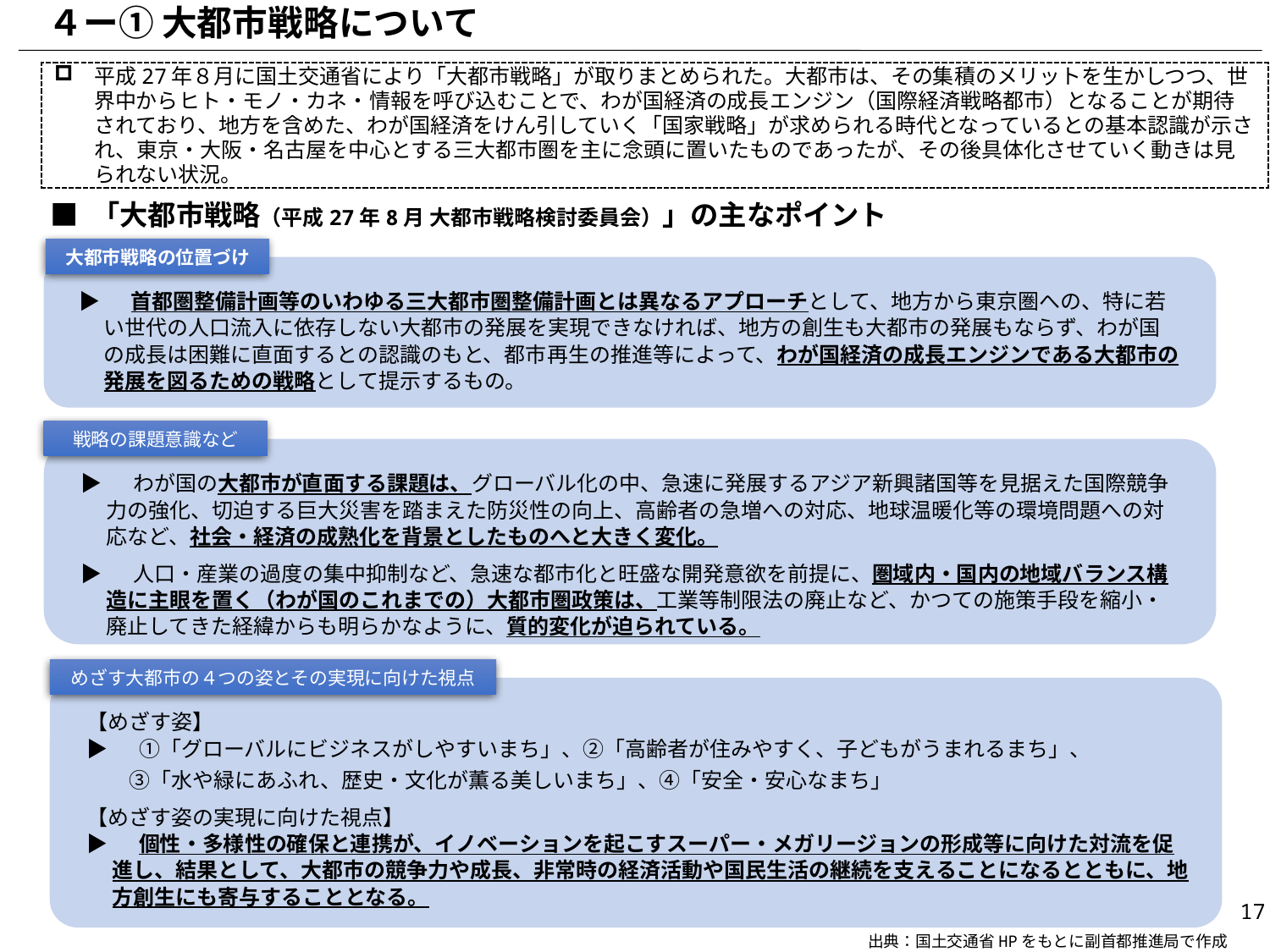

４ー① 大都市戦略について
平成27年８月に国土交通省により「大都市戦略」が取りまとめられた。大都市は、その集積のメリットを生かしつつ、世界中からヒト・モノ・カネ・情報を呼び込むことで、わが国経済の成長エンジン（国際経済戦略都市）となることが期待されており、地方を含めた、わが国経済をけん引していく「国家戦略」が求められる時代となっているとの基本認識が示され、東京・大阪・名古屋を中心とする三大都市圏を主に念頭に置いたものであったが、その後具体化させていく動きは見られない状況。
■ 「大都市戦略（平成27年8月 大都市戦略検討委員会）」の主なポイント
大都市戦略の位置づけ

▶ 　首都圏整備計画等のいわゆる三大都市圏整備計画とは異なるアプローチとして、地方から東京圏への、特に若い世代の人口流入に依存しない大都市の発展を実現できなければ、地方の創生も大都市の発展もならず、わが国の成長は困難に直面するとの認識のもと、都市再生の推進等によって、わが国経済の成長エンジンである大都市の発展を図るための戦略として提示するもの。
戦略の課題意識など

▶ 　わが国の大都市が直面する課題は、グローバル化の中、急速に発展するアジア新興諸国等を見据えた国際競争力の強化、切迫する巨大災害を踏まえた防災性の向上、高齢者の急増への対応、地球温暖化等の環境問題への対応など、社会・経済の成熟化を背景としたものへと大きく変化。
▶　 人口・産業の過度の集中抑制など、急速な都市化と旺盛な開発意欲を前提に、圏域内・国内の地域バランス構造に主眼を置く（わが国のこれまでの）大都市圏政策は、工業等制限法の廃止など、かつての施策手段を縮小・廃止してきた経緯からも明らかなように、質的変化が迫られている。
めざす大都市の４つの姿とその実現に向けた視点

【めざす姿】
▶ 　①「グローバルにビジネスがしやすいまち」、②「高齢者が住みやすく、子どもがうまれるまち」、
　　③「水や緑にあふれ、歴史・文化が薫る美しいまち」、④「安全・安心なまち」
【めざす姿の実現に向けた視点】
▶ 　個性・多様性の確保と連携が、イノベーションを起こすスーパー・メガリージョンの形成等に向けた対流を促進し、結果として、大都市の競争力や成長、非常時の経済活動や国民生活の継続を支えることになるとともに、地方創生にも寄与することとなる。

17
出典：国土交通省HPをもとに副首都推進局で作成